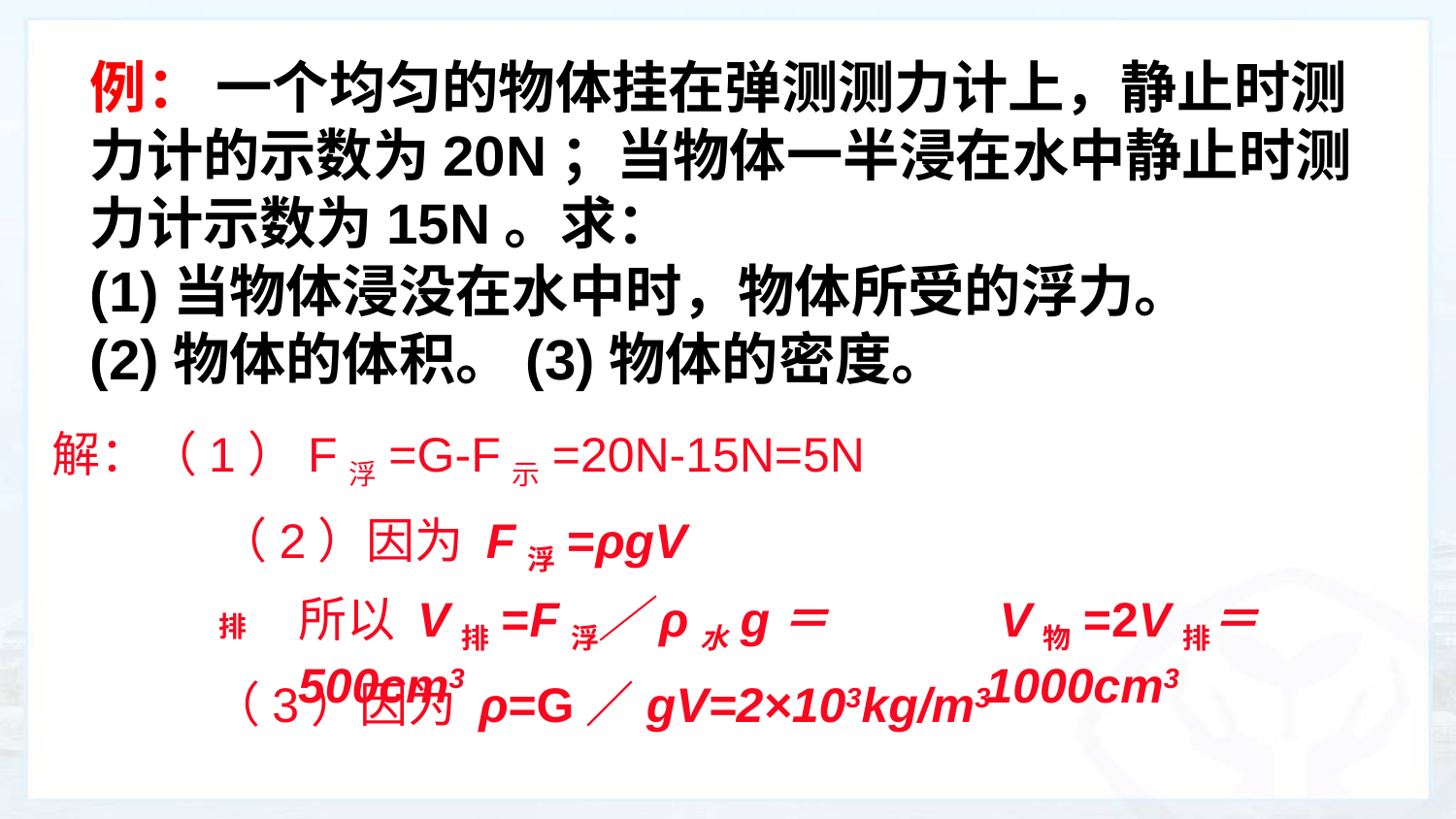

例： 一个均匀的物体挂在弹测测力计上，静止时测力计的示数为20N；当物体一半浸在水中静止时测力计示数为15N。求：
(1)当物体浸没在水中时，物体所受的浮力。
(2)物体的体积。(3)物体的密度。
解：（1）F浮=G-F示=20N-15N=5N
（2）因为 F浮=ρgV排
所以 V排=F浮／ρ水g＝500cm3
 V物=2V排＝1000cm3
（3）因为 ρ=G／gV=2×103kg/m3